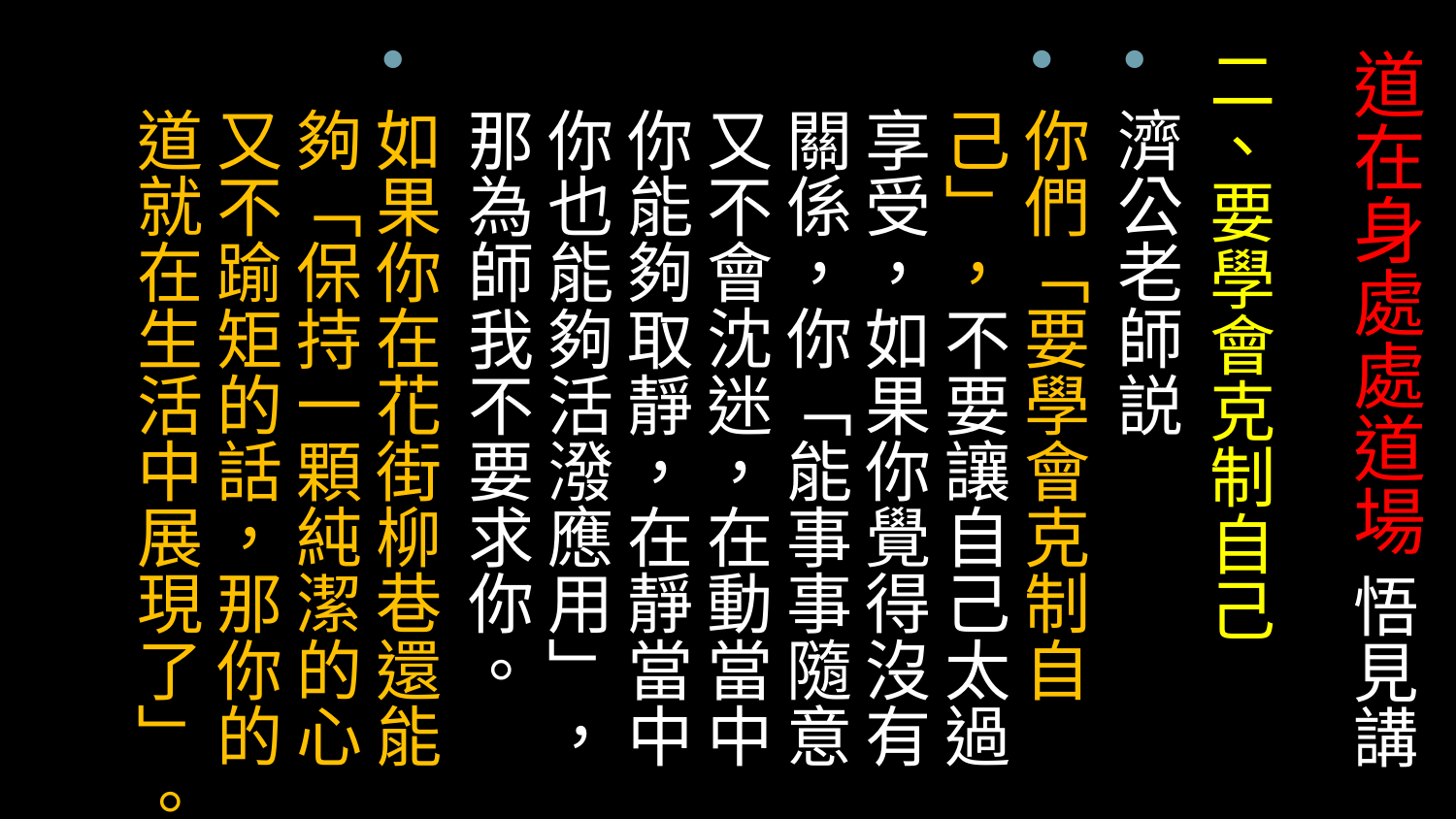

# 道在身處處道場 悟見講
二、要學會克制自己
濟公老師説
你們「要學會克制自己」，不要讓自己太過享受，如果你覺得沒有關係，你「能事事隨意又不會沈迷，在動當中你能夠取靜，在靜當中你也能夠活潑應用」，那為師我不要求你。
如果你在花街柳巷還能夠「保持一顆純潔的心又不踰矩的話，那你的道就在生活中展現了」。